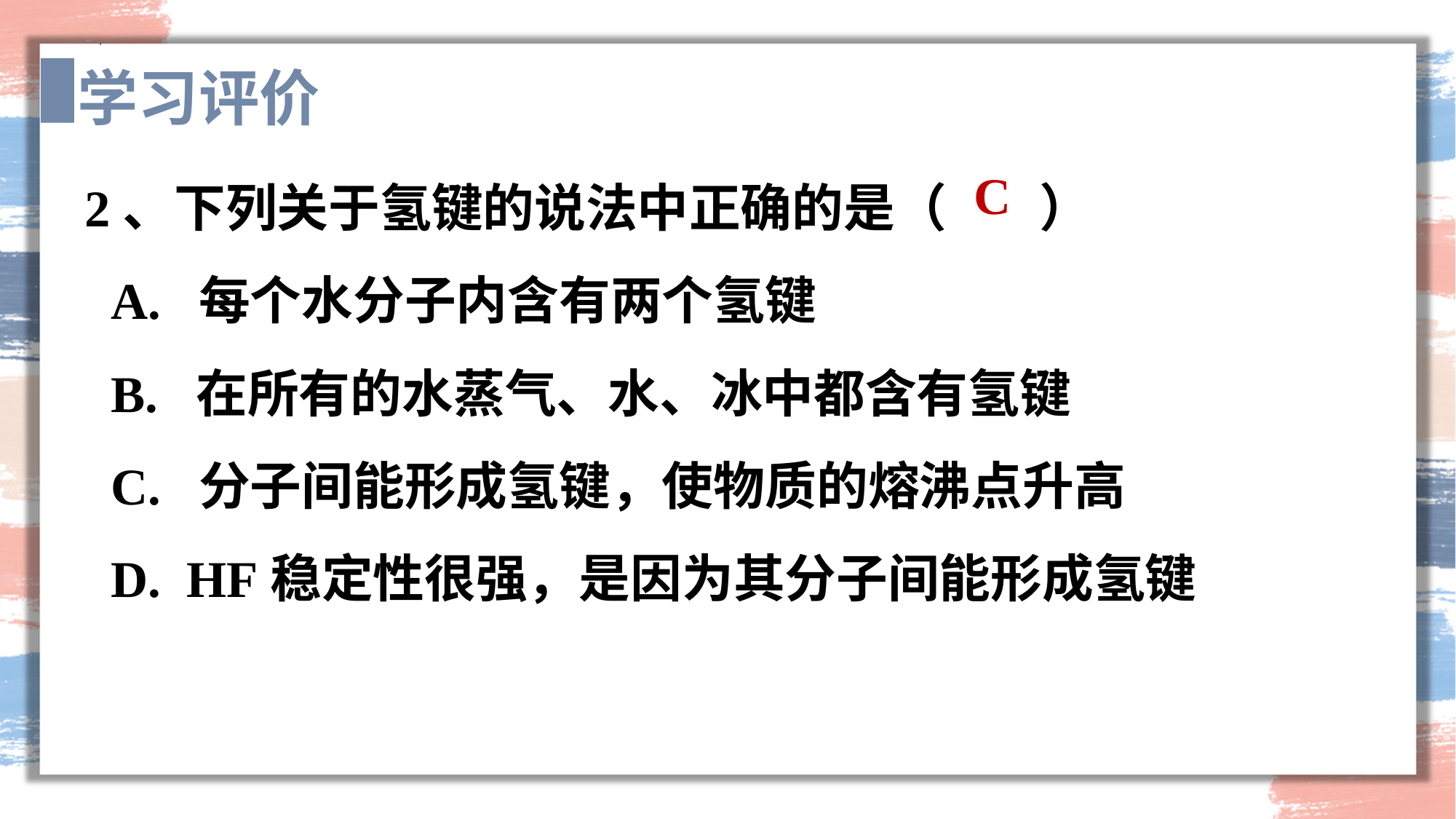

学习评价

2、下列关于氢键的说法中正确的是（        ）
  A.  每个水分子内含有两个氢键
  B.  在所有的水蒸气、水、冰中都含有氢键
  C.  分子间能形成氢键，使物质的熔沸点升高
  D.  HF稳定性很强，是因为其分子间能形成氢键
C